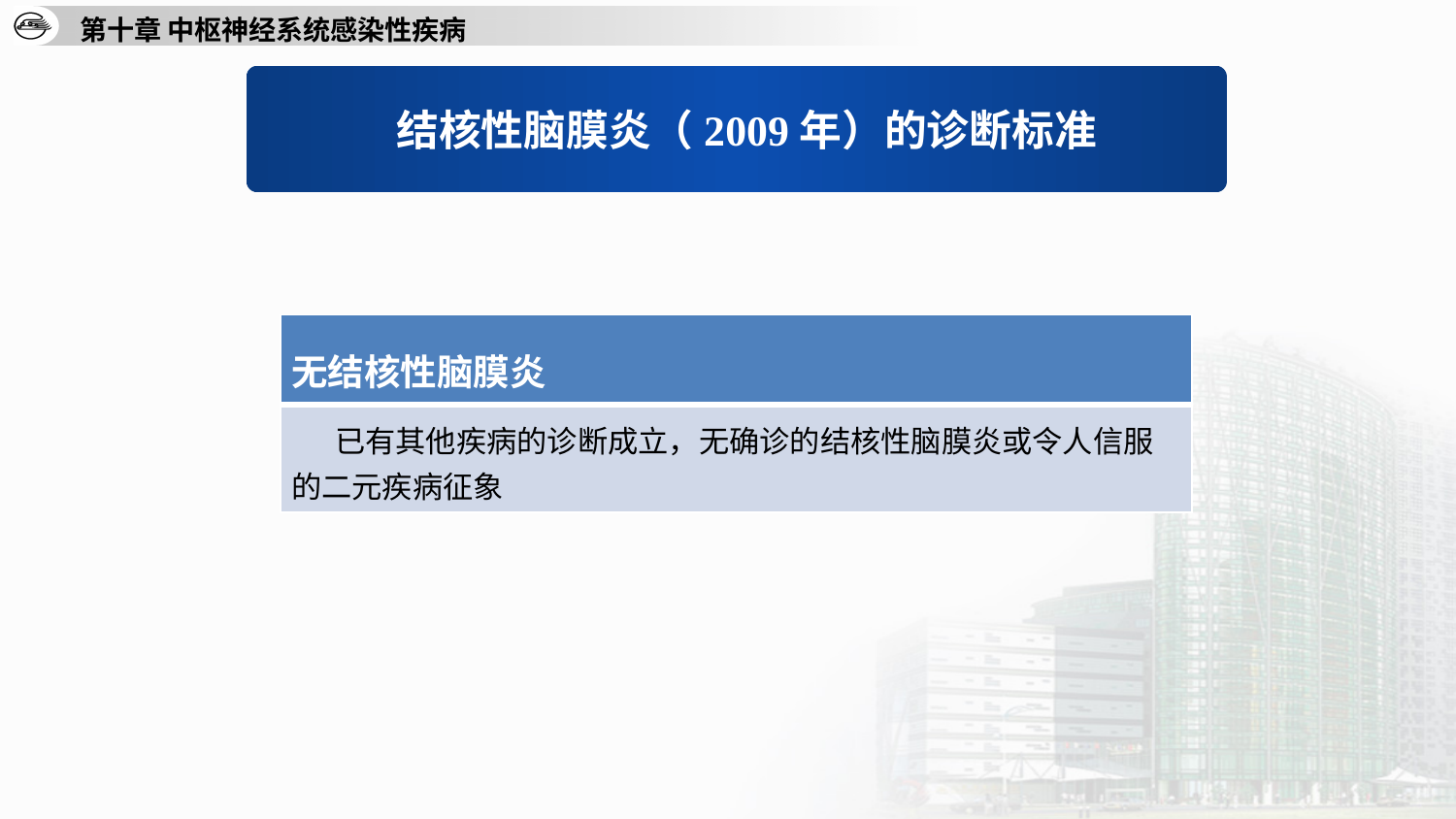

结核性脑膜炎（2009年）的诊断标准
| 无结核性脑膜炎 |
| --- |
| 已有其他疾病的诊断成立，无确诊的结核性脑膜炎或令人信服的二元疾病征象 |